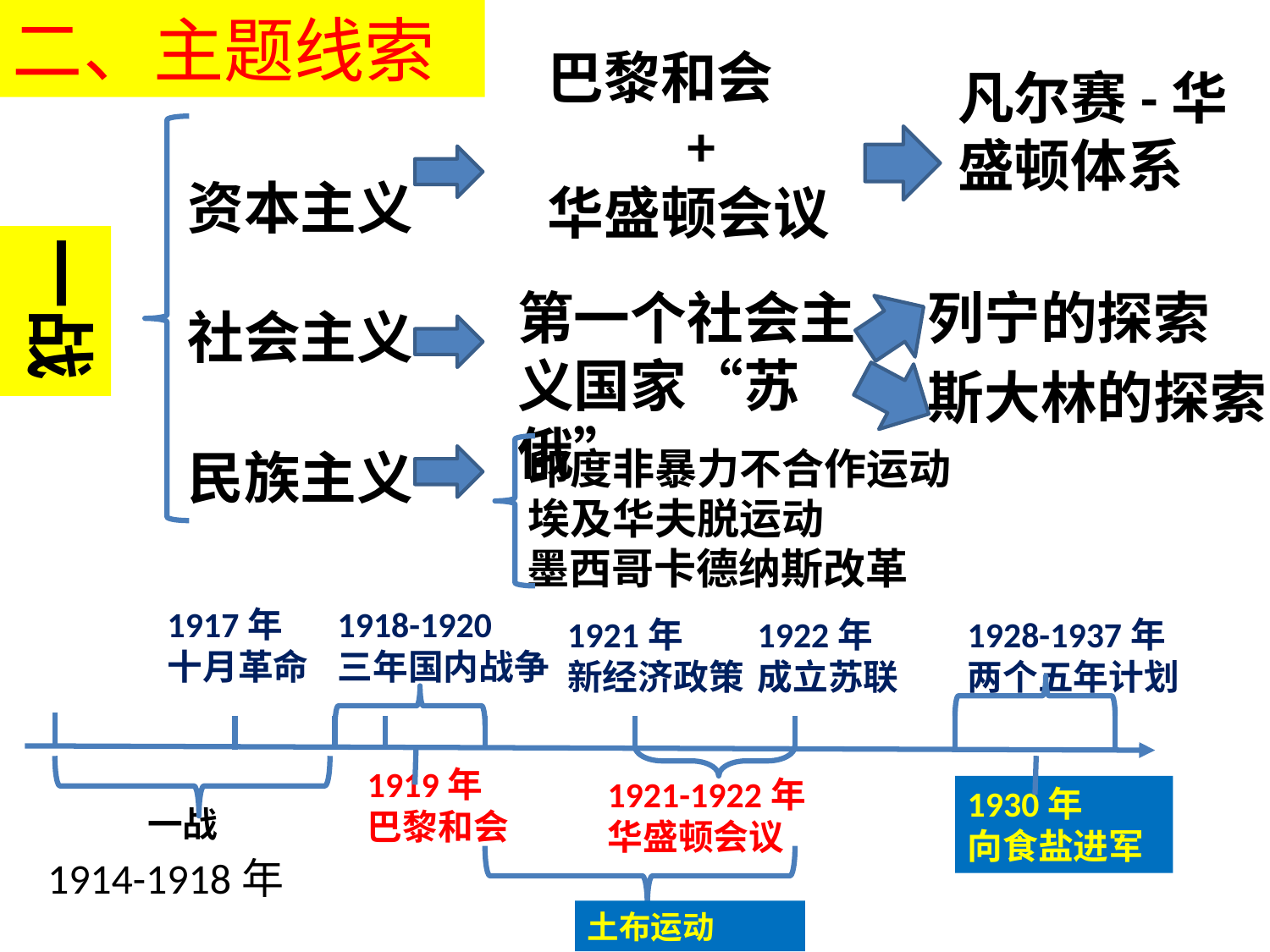

二、主题线索
巴黎和会
           +
华盛顿会议
凡尔赛-华盛顿体系

资本主义
一战
第一个社会主义国家“苏俄”
列宁的探索

社会主义

斯大林的探索

民族主义

印度非暴力不合作运动

埃及华夫脱运动
墨西哥卡德纳斯改革
1917年
十月革命
1918-1920
三年国内战争
1921年
新经济政策
1922年
成立苏联
1928-1937年
两个五年计划

1919年
巴黎和会
1921-1922年
华盛顿会议
1930年
向食盐进军
一战
1914-1918年
土布运动